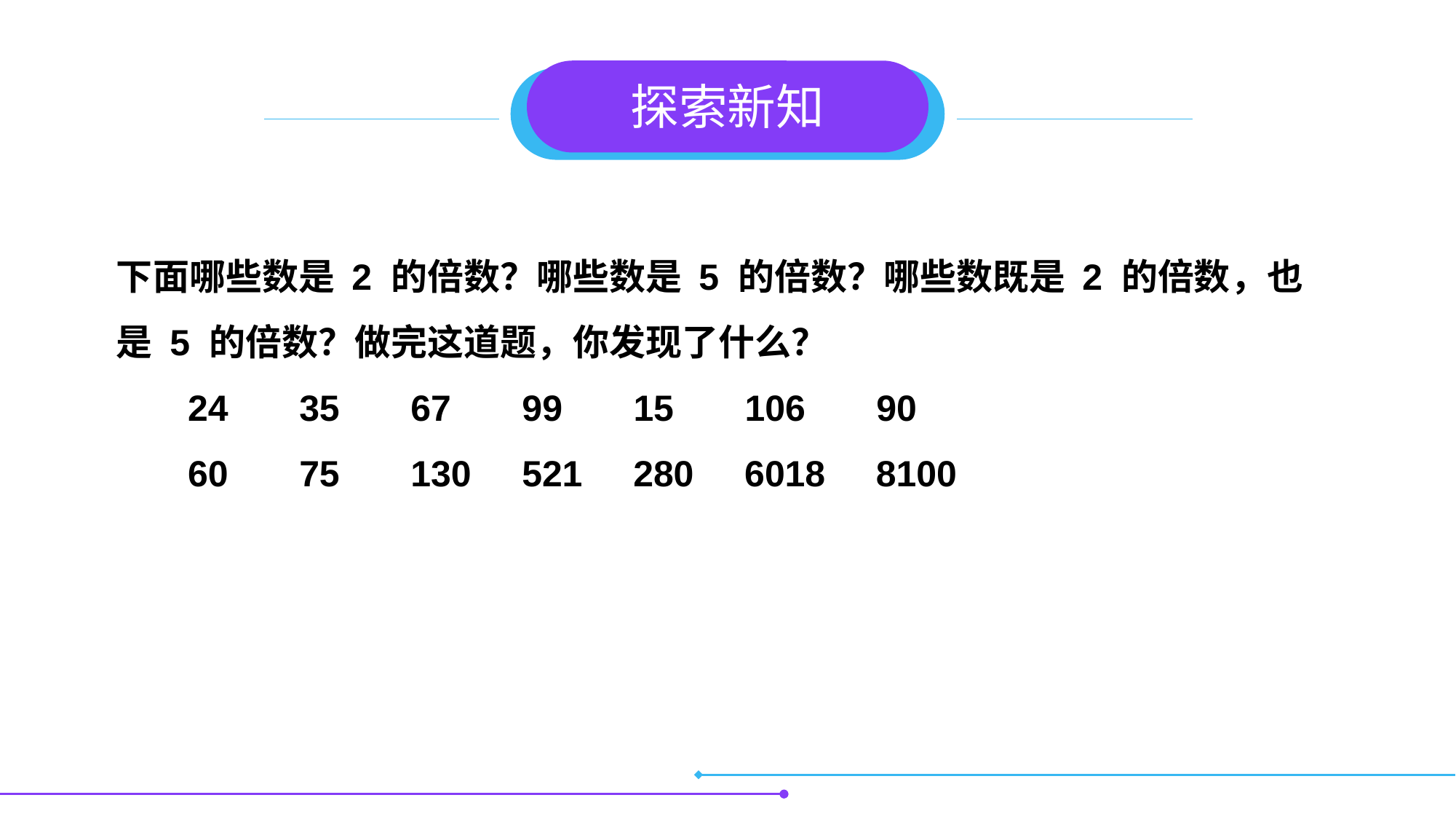

探索新知
下面哪些数是 2 的倍数？哪些数是 5 的倍数？哪些数既是 2 的倍数，也是 5 的倍数？做完这道题，你发现了什么？
       24       35       67       99       15       106       90
       60       75       130     521     280     6018     8100